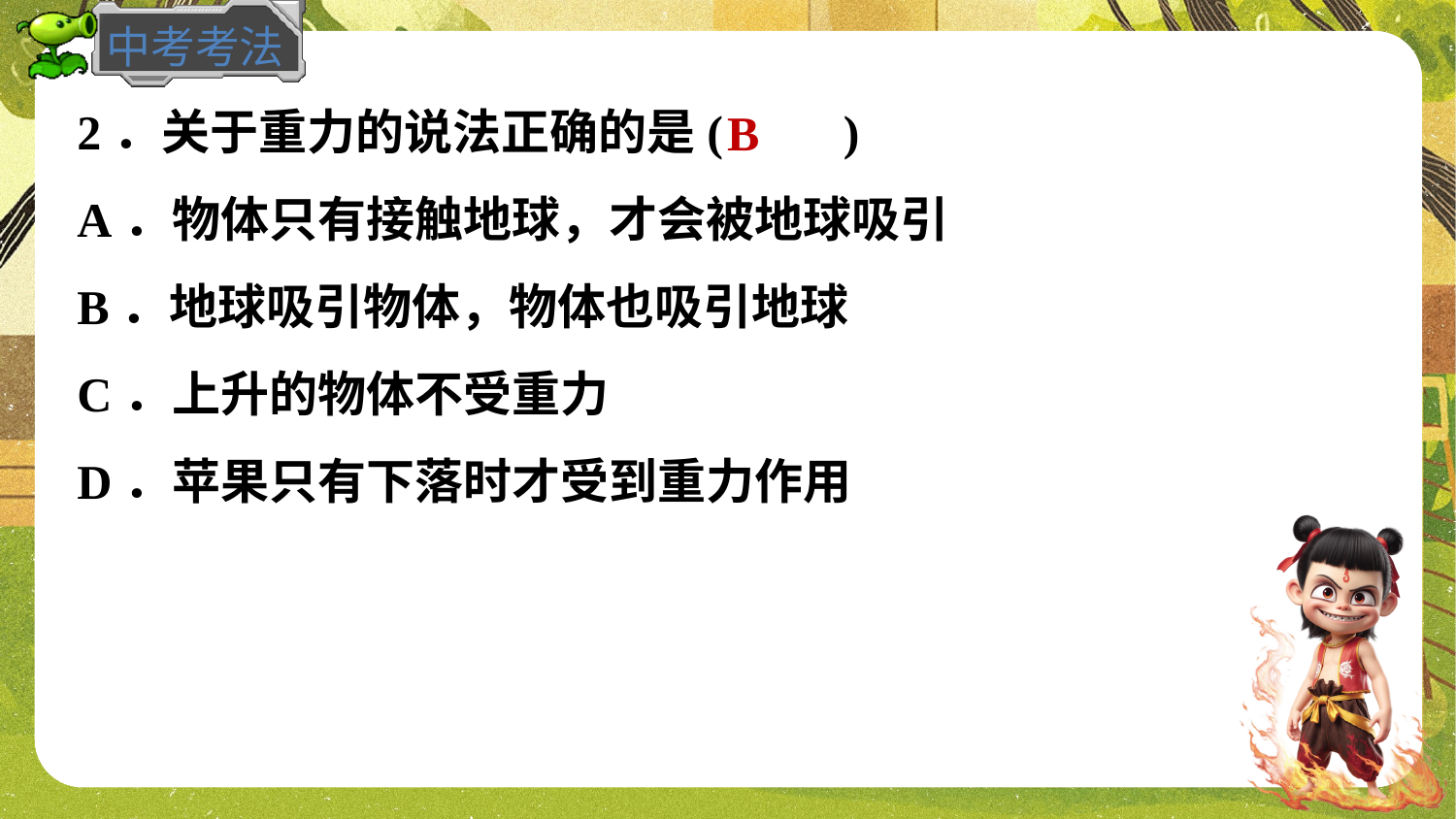

2．关于重力的说法正确的是(　　)
A．物体只有接触地球，才会被地球吸引
B．地球吸引物体，物体也吸引地球
C．上升的物体不受重力
D．苹果只有下落时才受到重力作用
B